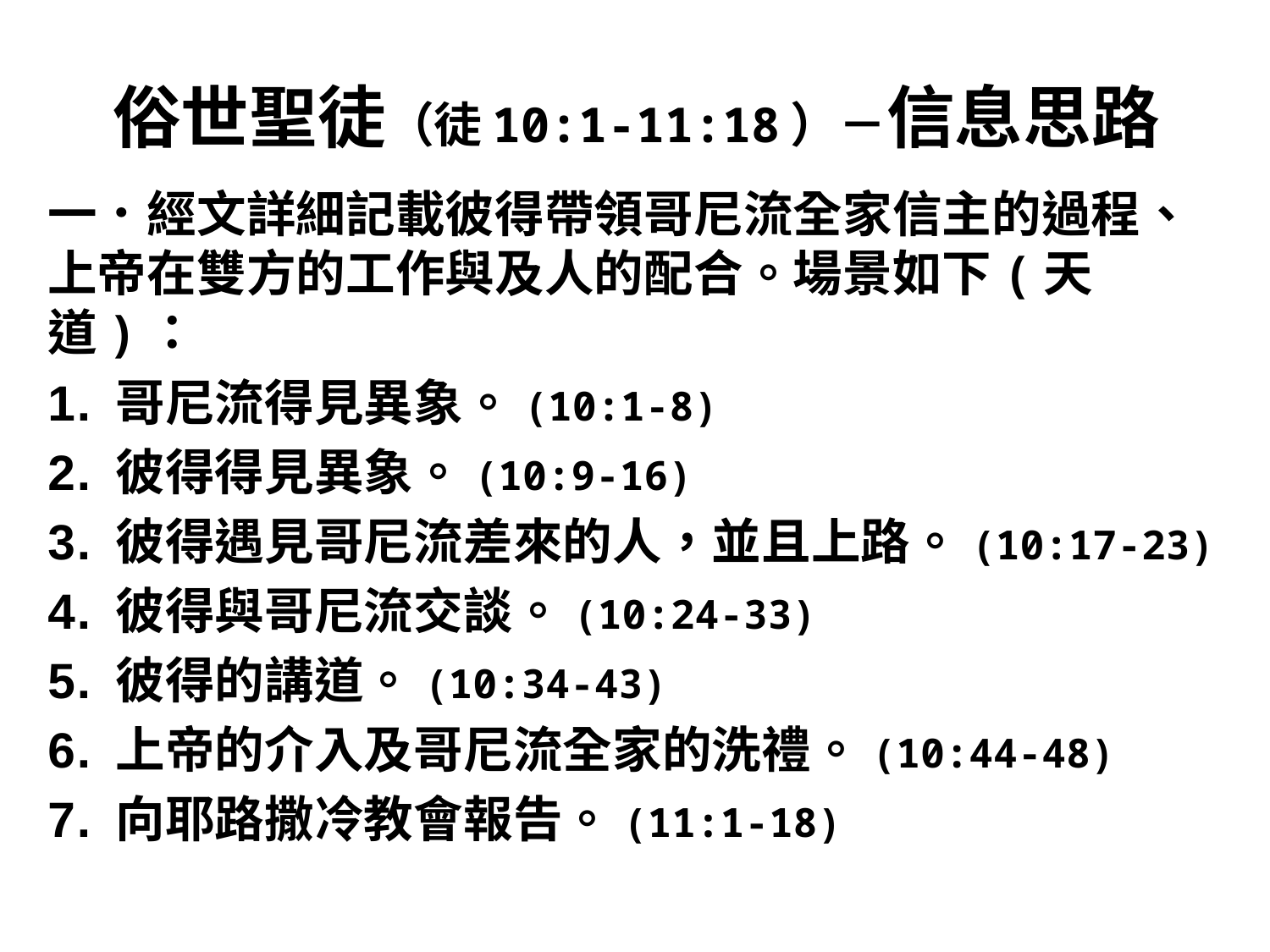

# 俗世聖徒（徒10:1-11:18）－信息思路
一．經文詳細記載彼得帶領哥尼流全家信主的過程、上帝在雙方的工作與及人的配合。場景如下(天道)：
哥尼流得見異象。(10:1-8)
彼得得見異象。(10:9-16)
彼得遇見哥尼流差來的人，並且上路。(10:17-23)
彼得與哥尼流交談。(10:24-33)
彼得的講道。(10:34-43)
上帝的介入及哥尼流全家的洗禮。(10:44-48)
向耶路撒冷教會報告。(11:1-18)